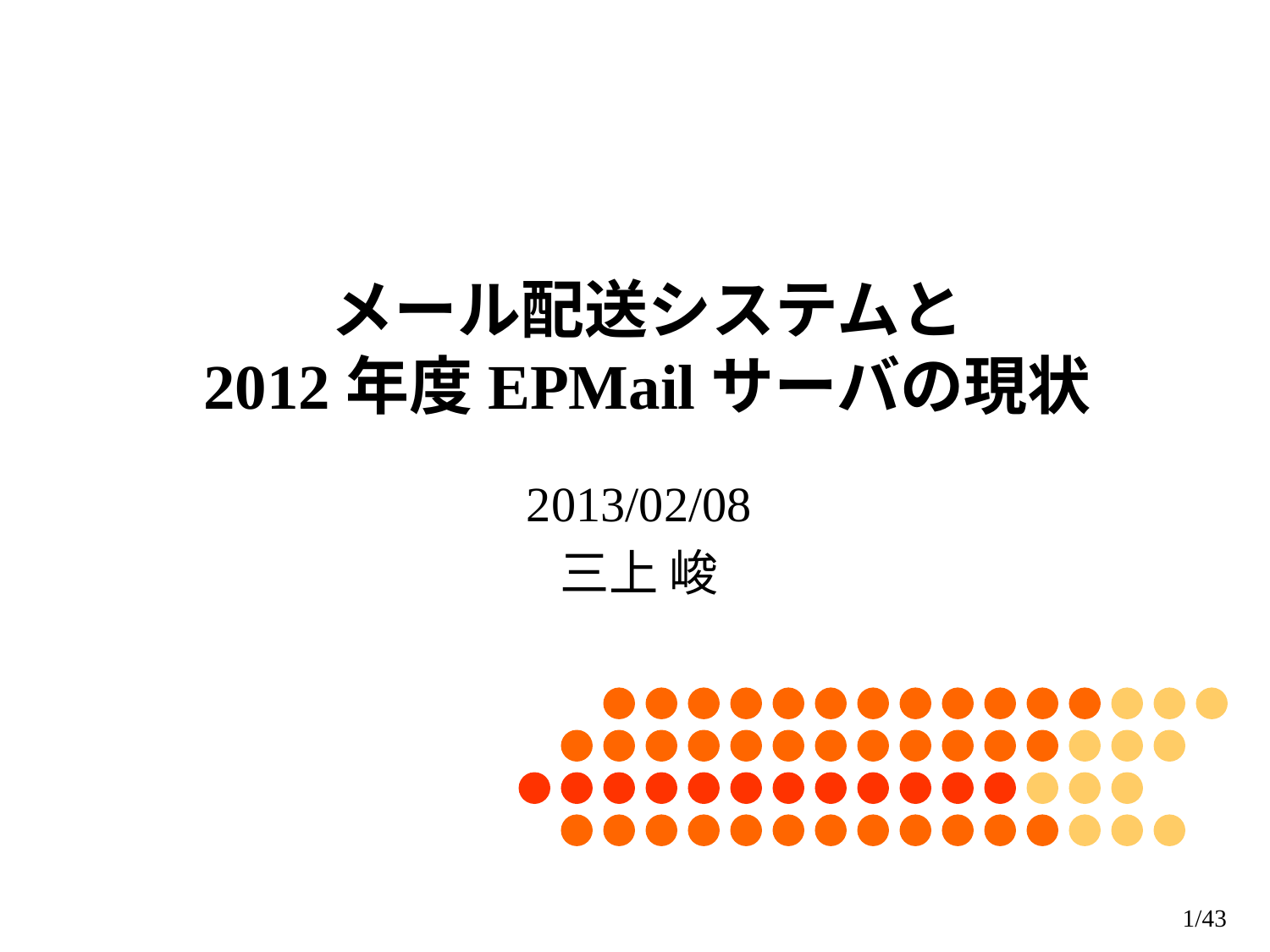

# メール配送システムと 2012年度EPMailサーバの現状
2013/02/08
三上 峻
1/43